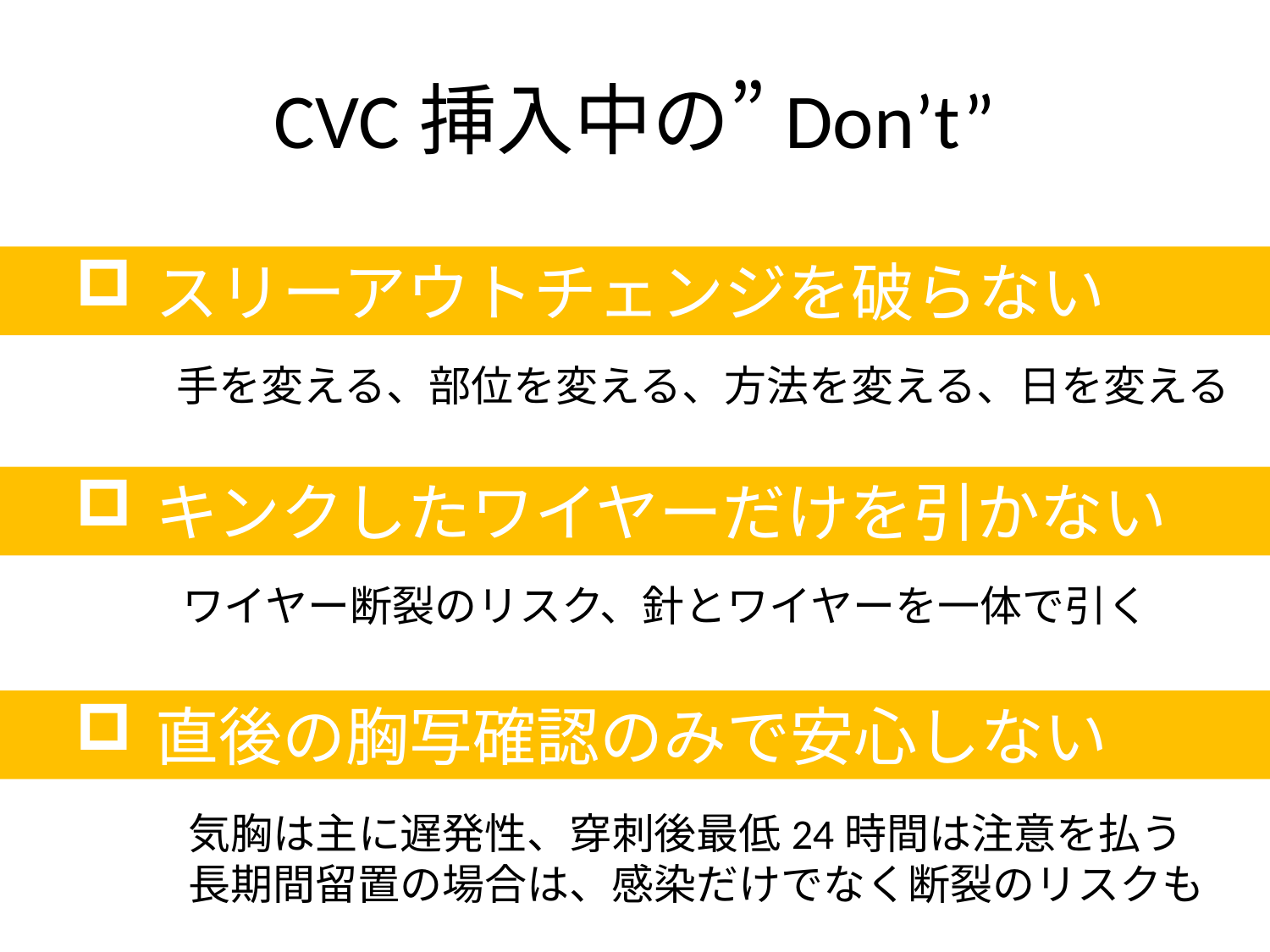

# CVC挿入中の”Don’t”
スリーアウトチェンジを破らない
手を変える、部位を変える、方法を変える、日を変える
キンクしたワイヤーだけを引かない
ワイヤー断裂のリスク、針とワイヤーを一体で引く
直後の胸写確認のみで安心しない
気胸は主に遅発性、穿刺後最低24時間は注意を払う
長期間留置の場合は、感染だけでなく断裂のリスクも